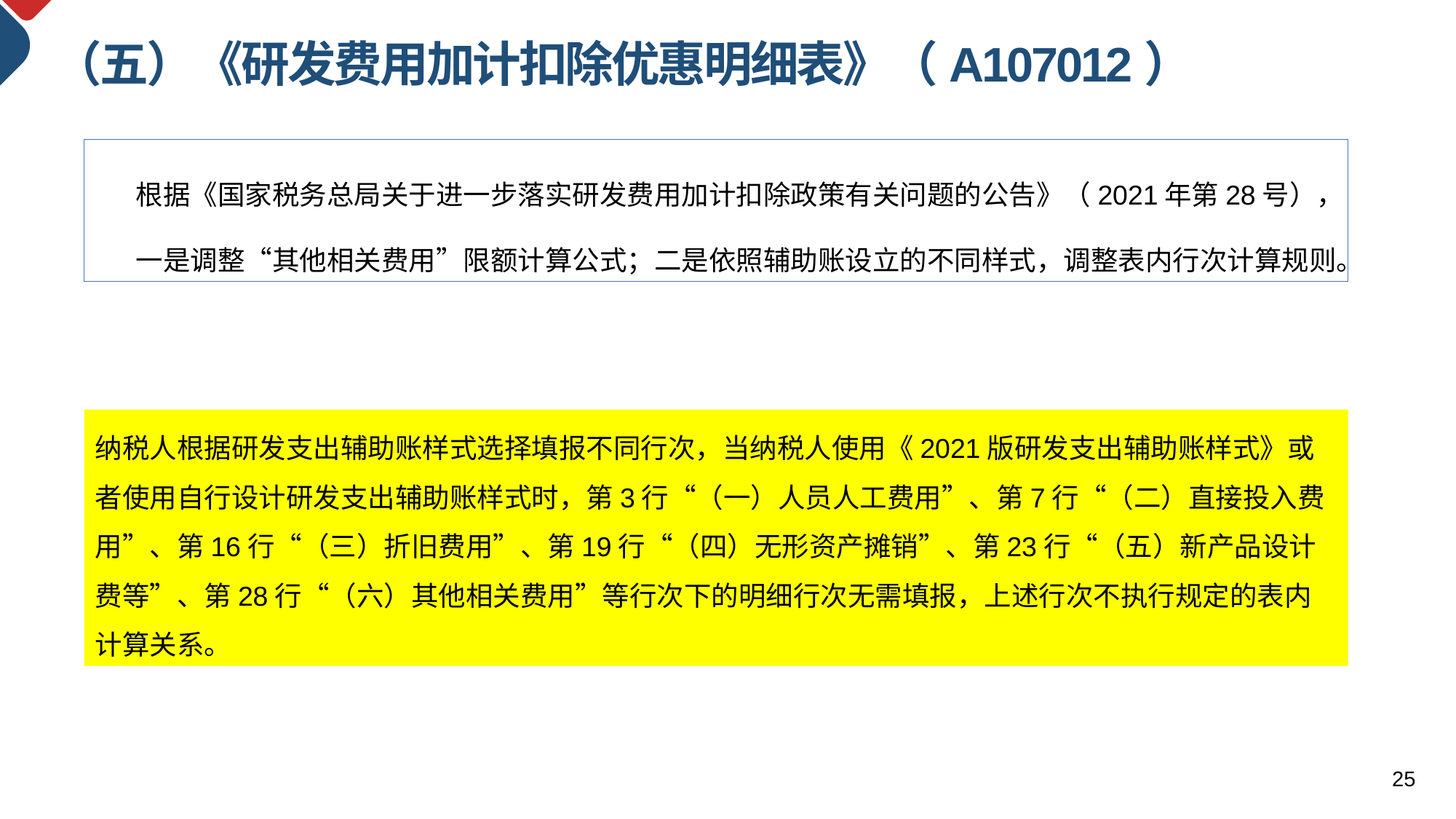

（五）《研发费用加计扣除优惠明细表》（A107012）
根据《国家税务总局关于进一步落实研发费用加计扣除政策有关问题的公告》（2021年第28号），一是调整“其他相关费用”限额计算公式；二是依照辅助账设立的不同样式，调整表内行次计算规则。
纳税人根据研发支出辅助账样式选择填报不同行次，当纳税人使用《2021版研发支出辅助账样式》或者使用自行设计研发支出辅助账样式时，第3行“（一）人员人工费用”、第7行“（二）直接投入费用”、第16行“（三）折旧费用”、第19行“（四）无形资产摊销”、第23行“（五）新产品设计费等”、第28行“（六）其他相关费用”等行次下的明细行次无需填报，上述行次不执行规定的表内计算关系。